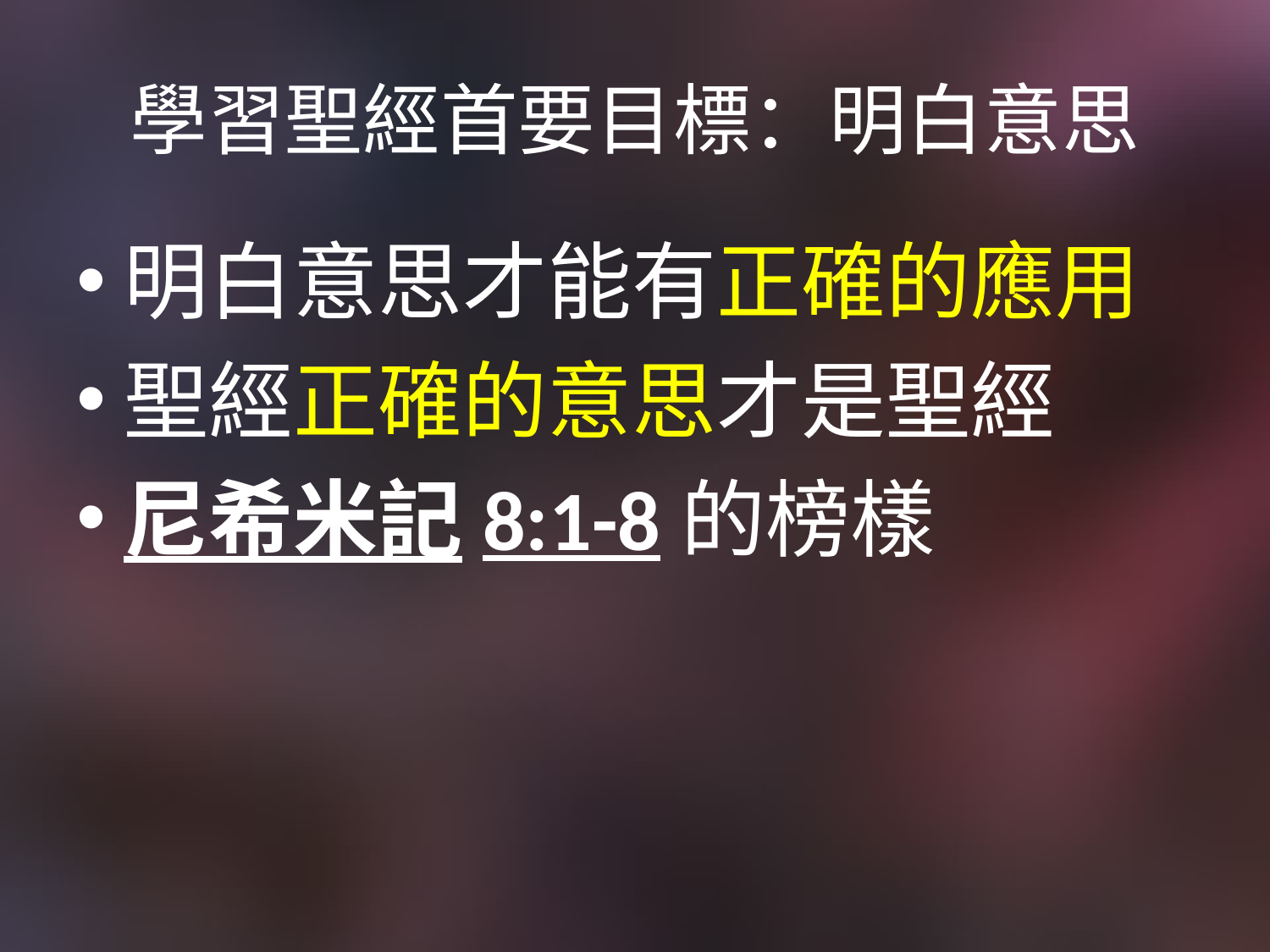

# 學習聖經首要目標：明白意思
明白意思才能有正確的應用
聖經正確的意思才是聖經
尼希米記8:1-8的榜樣